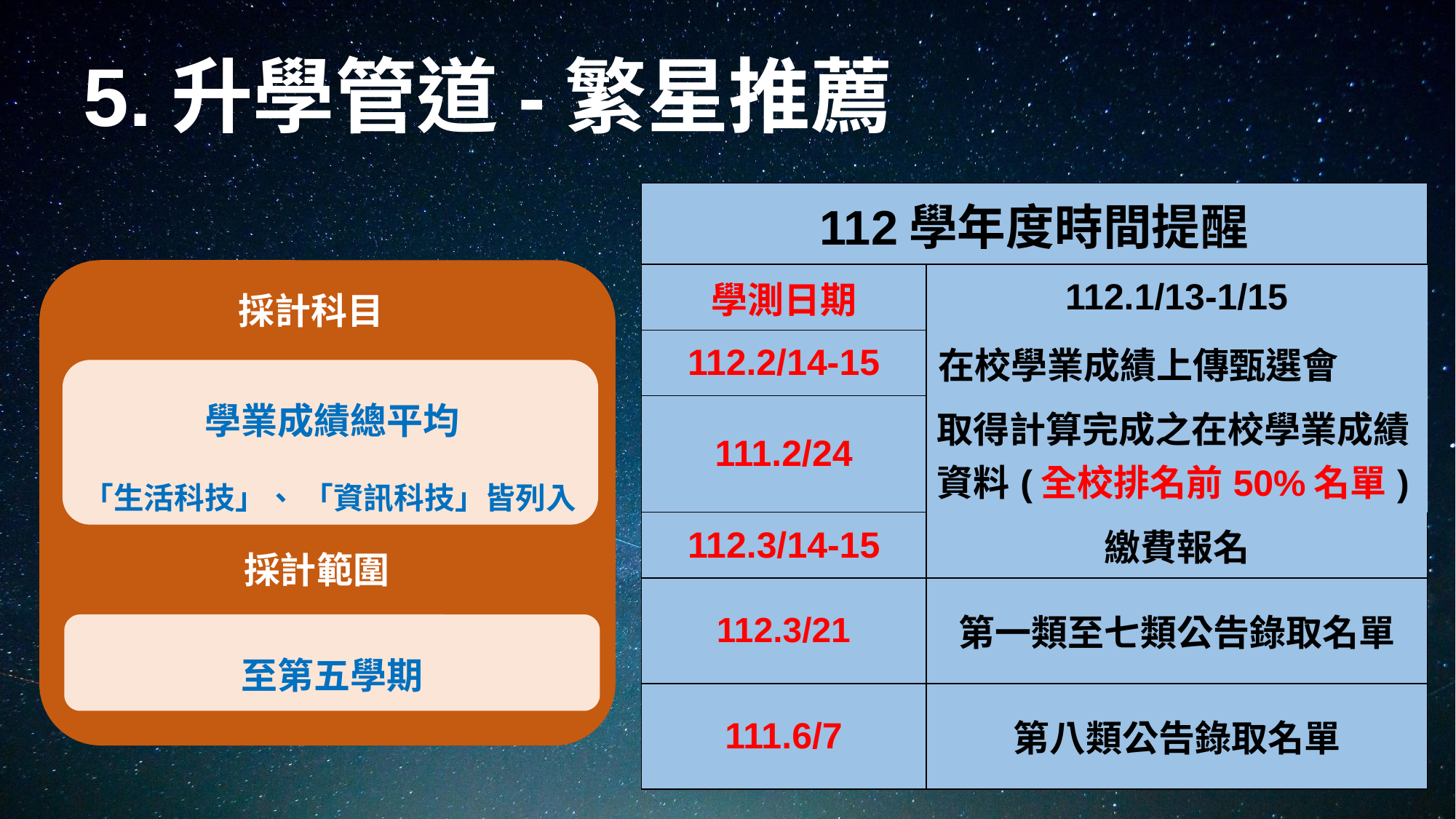

# 5.升學管道-繁星推薦
| 112學年度時間提醒 |  |
| --- | --- |
| 學測日期 | 112.1/13-1/15 |
| 112.2/14-15 | 在校學業成績上傳甄選會 |
| 111.2/24 | 取得計算完成之在校學業成績 資料(全校排名前50%名單) |
| 112.3/14-15 | 繳費報名 |
| 112.3/21 | 第一類至七類公告錄取名單 |
| 111.6/7 | 第八類公告錄取名單 |

採計科目

學業成績總平均
「生活科技」、 「資訊科技」皆列入

採計範圍
至第五學期